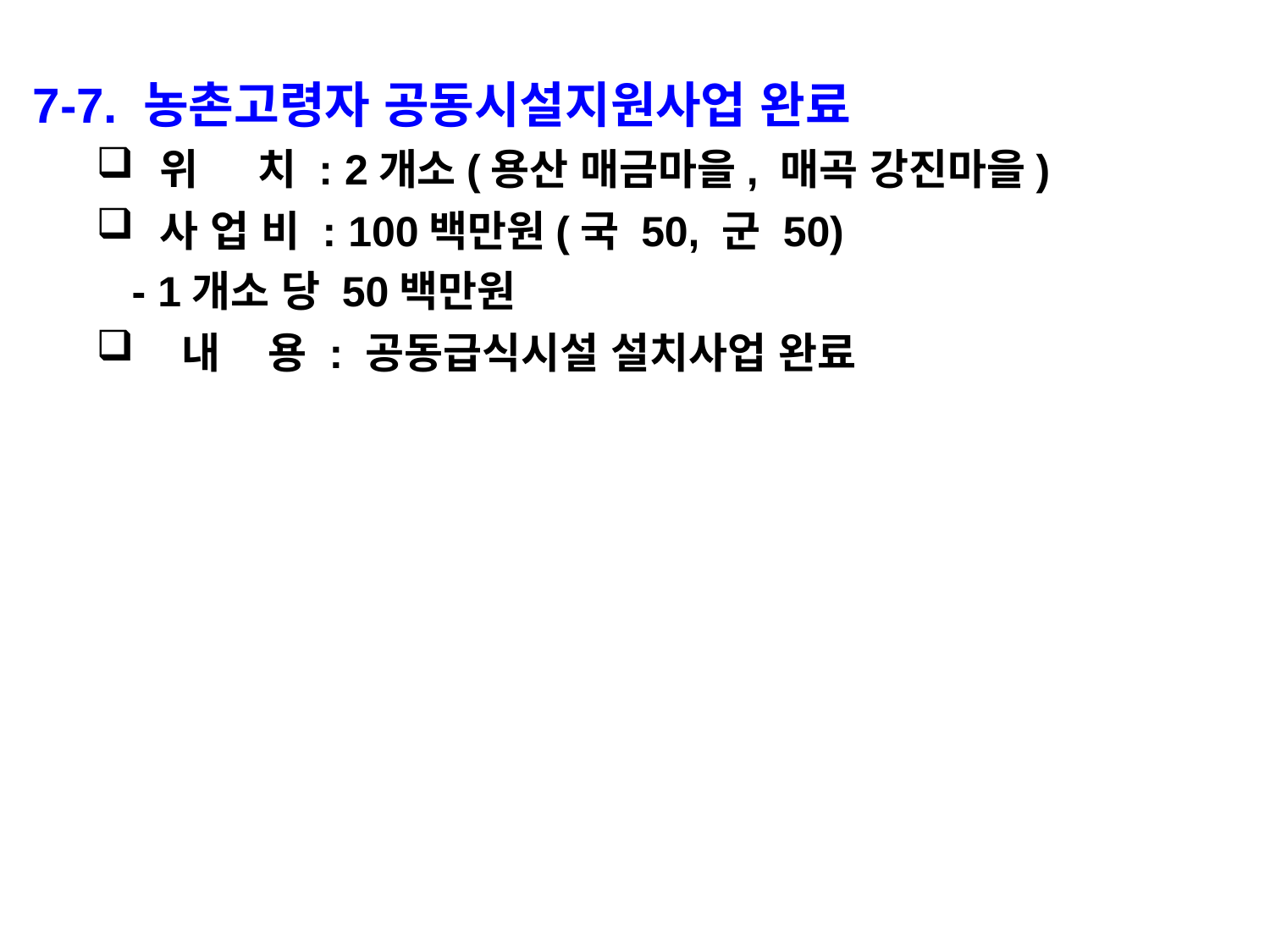

7-7. 농촌고령자 공동시설지원사업 완료
위     치 : 2개소(용산 매금마을, 매곡 강진마을)
사 업 비 : 100백만원(국 50, 군 50)
   - 1개소 당 50백만원
 내    용 : 공동급식시설 설치사업 완료